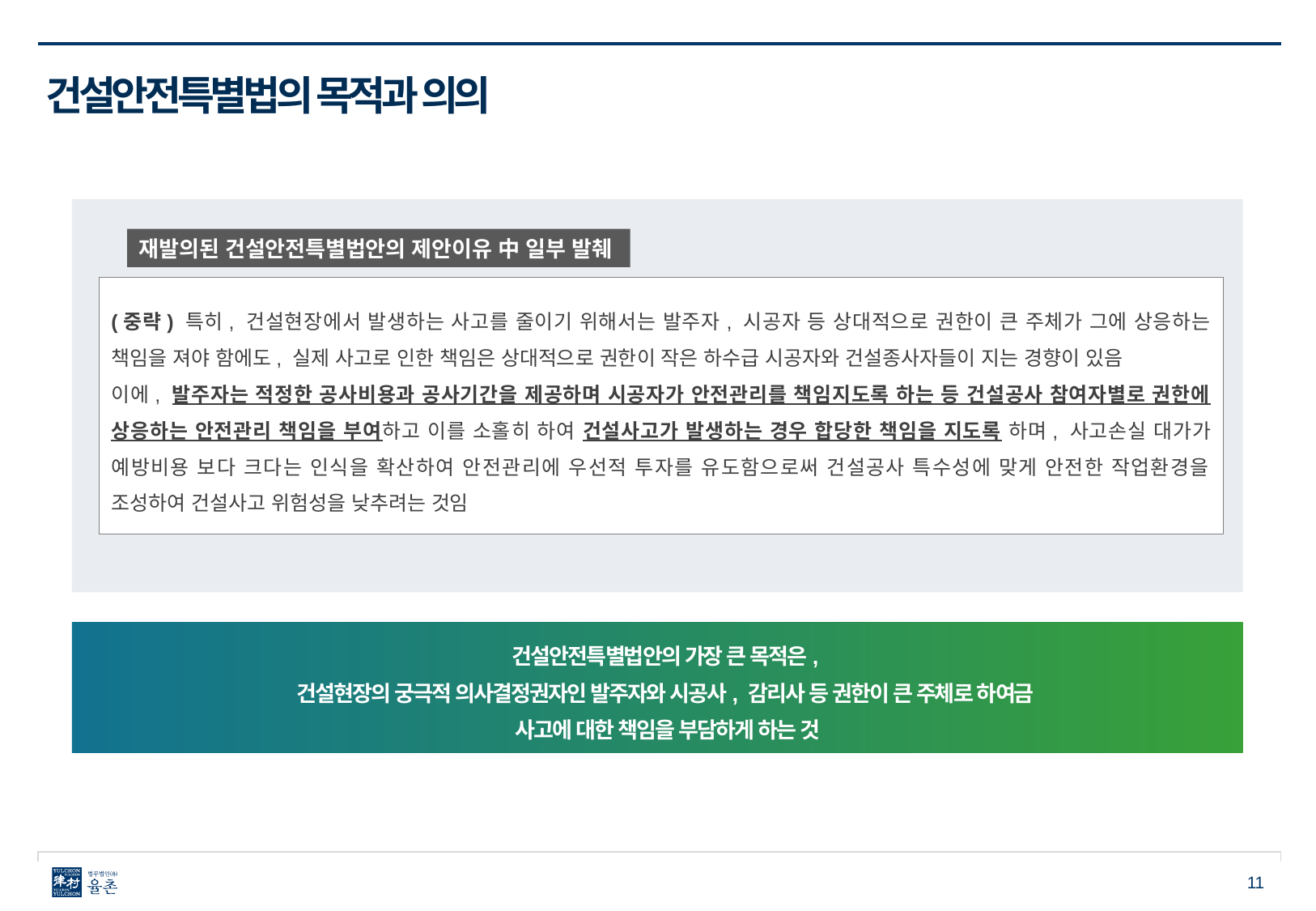

건설안전특별법의 목적과 의의

재발의된 건설안전특별법안의 제안이유 中 일부 발췌
(중략) 특히, 건설현장에서 발생하는 사고를 줄이기 위해서는 발주자, 시공자 등 상대적으로 권한이 큰 주체가 그에 상응하는 책임을 져야 함에도, 실제 사고로 인한 책임은 상대적으로 권한이 작은 하수급 시공자와 건설종사자들이 지는 경향이 있음
이에, 발주자는 적정한 공사비용과 공사기간을 제공하며 시공자가 안전관리를 책임지도록 하는 등 건설공사 참여자별로 권한에 상응하는 안전관리 책임을 부여하고 이를 소홀히 하여 건설사고가 발생하는 경우 합당한 책임을 지도록 하며, 사고손실 대가가 예방비용 보다 크다는 인식을 확산하여 안전관리에 우선적 투자를 유도함으로써 건설공사 특수성에 맞게 안전한 작업환경을 조성하여 건설사고 위험성을 낮추려는 것임
건설안전특별법안의 가장 큰 목적은,
건설현장의 궁극적 의사결정권자인 발주자와 시공사, 감리사 등 권한이 큰 주체로 하여금
사고에 대한 책임을 부담하게 하는 것
11